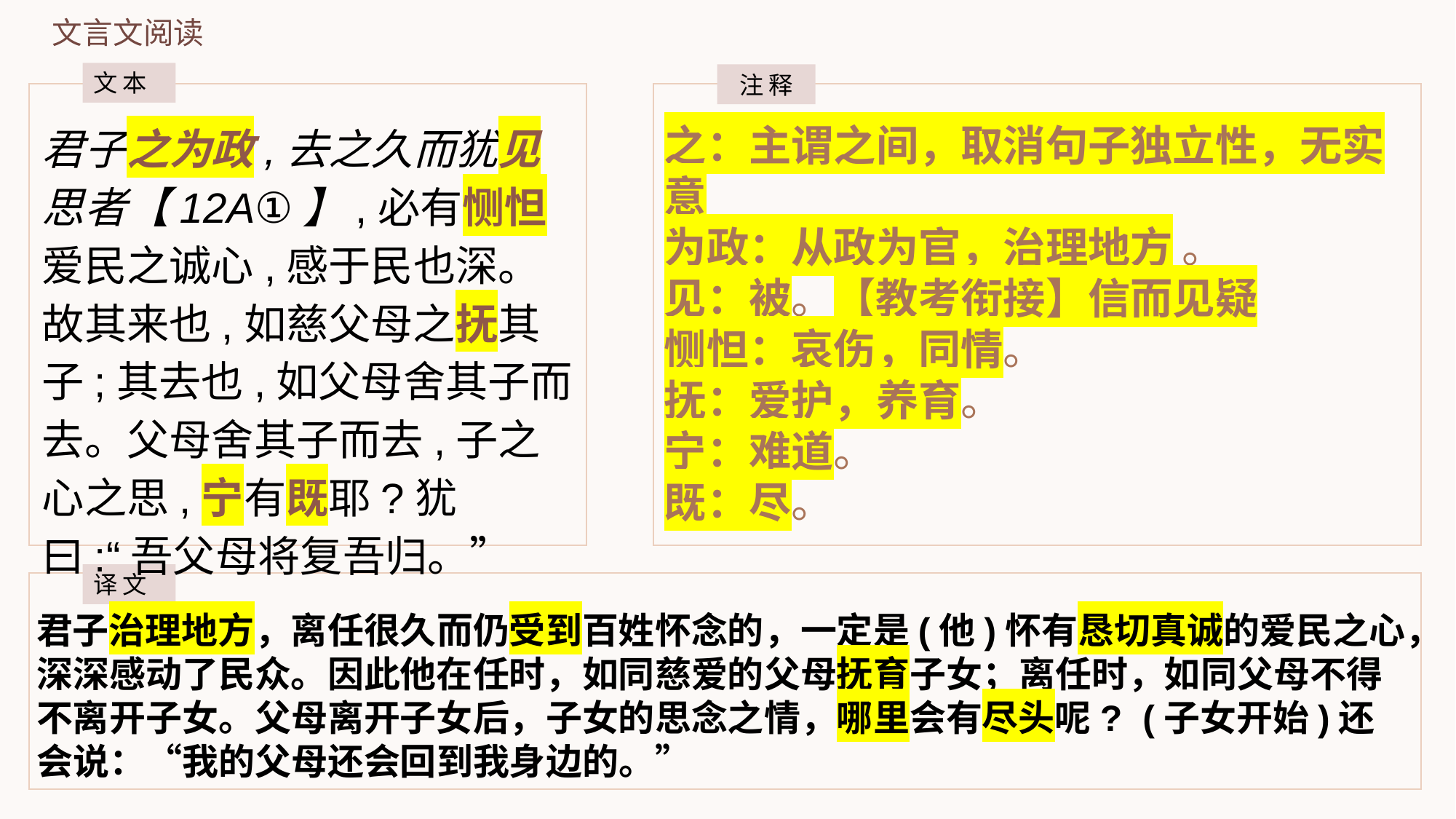

文言文阅读
文 本
注 释

君子之为政,去之久而犹见思者【12A①】,必有恻怛爱民之诚心,感于民也深。故其来也,如慈父母之抚其子;其去也,如父母舍其子而去。父母舍其子而去,子之心之思,宁有既耶?犹曰:“吾父母将复吾归。”
之：主谓之间，取消句子独立性，无实意
为政：从政为官，治理地方 。
见：被。【教考衔接】信而见疑
恻怛：哀伤，同情。
抚：爱护，养育。
宁：难道。
既：尽。
译 文

君子治理地方，离任很久而仍受到百姓怀念的，一定是(他)怀有恳切真诚的爱民之心，深深感动了民众。因此他在任时，如同慈爱的父母抚育子女；离任时，如同父母不得不离开子女。父母离开子女后，子女的思念之情，哪里会有尽头呢?  (子女开始)还会说：“我的父母还会回到我身边的。”